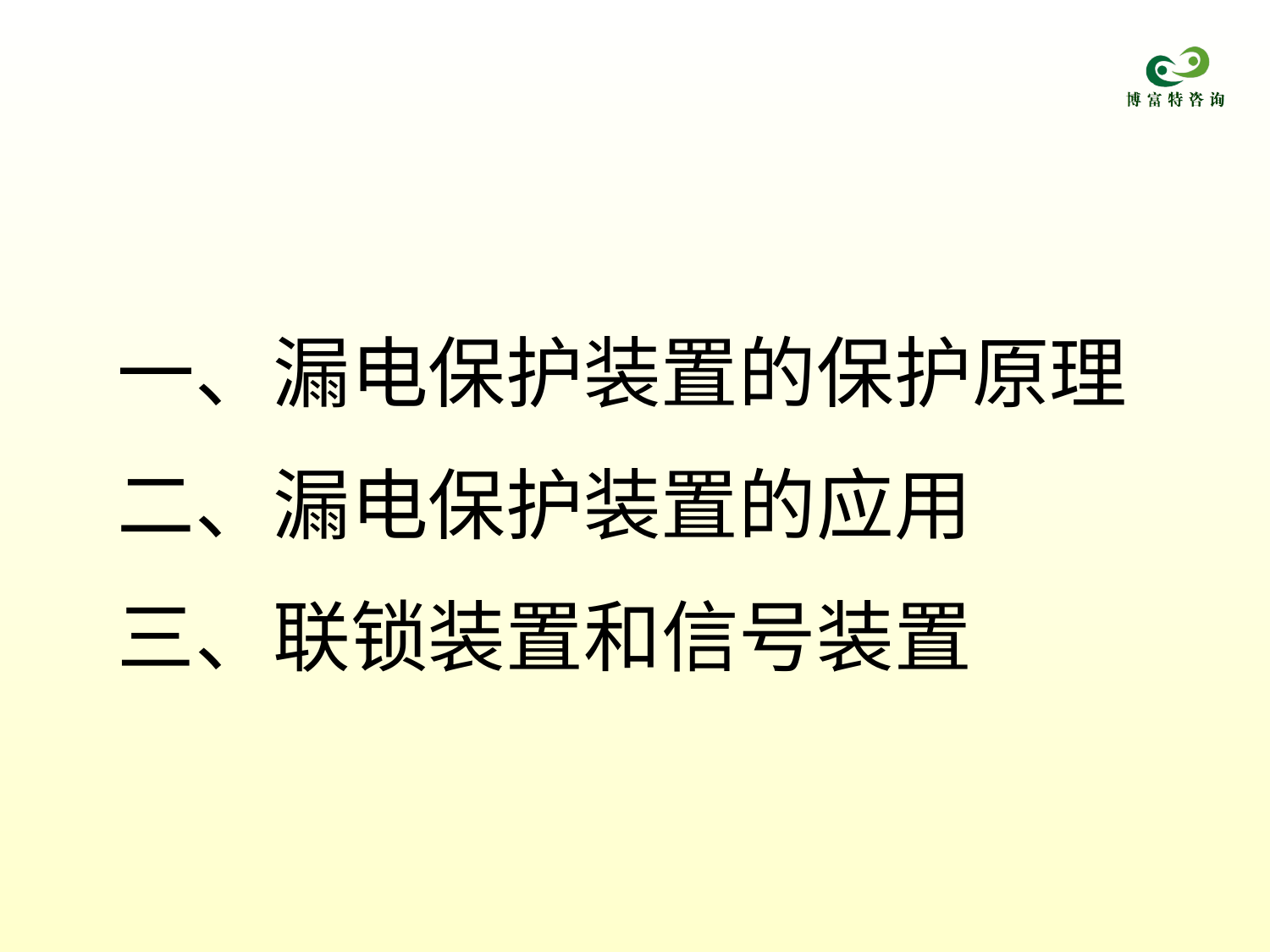

一、漏电保护装置的保护原理
二、漏电保护装置的应用
三、联锁装置和信号装置

76